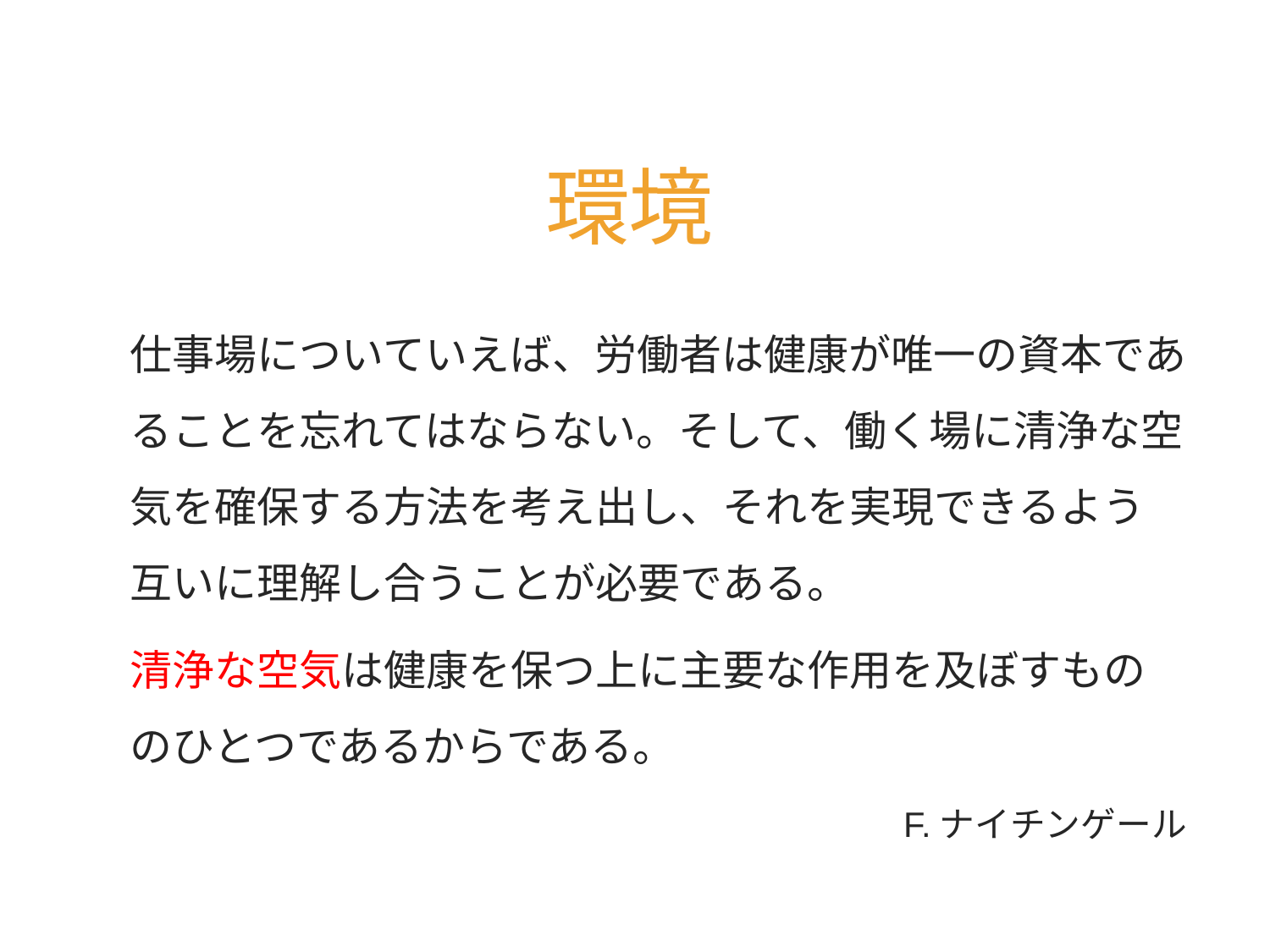

環境
仕事場についていえば、労働者は健康が唯一の資本であることを忘れてはならない。そして、働く場に清浄な空気を確保する方法を考え出し、それを実現できるよう互いに理解し合うことが必要である。
清浄な空気は健康を保つ上に主要な作用を及ぼすもののひとつであるからである。
F.ナイチンゲール